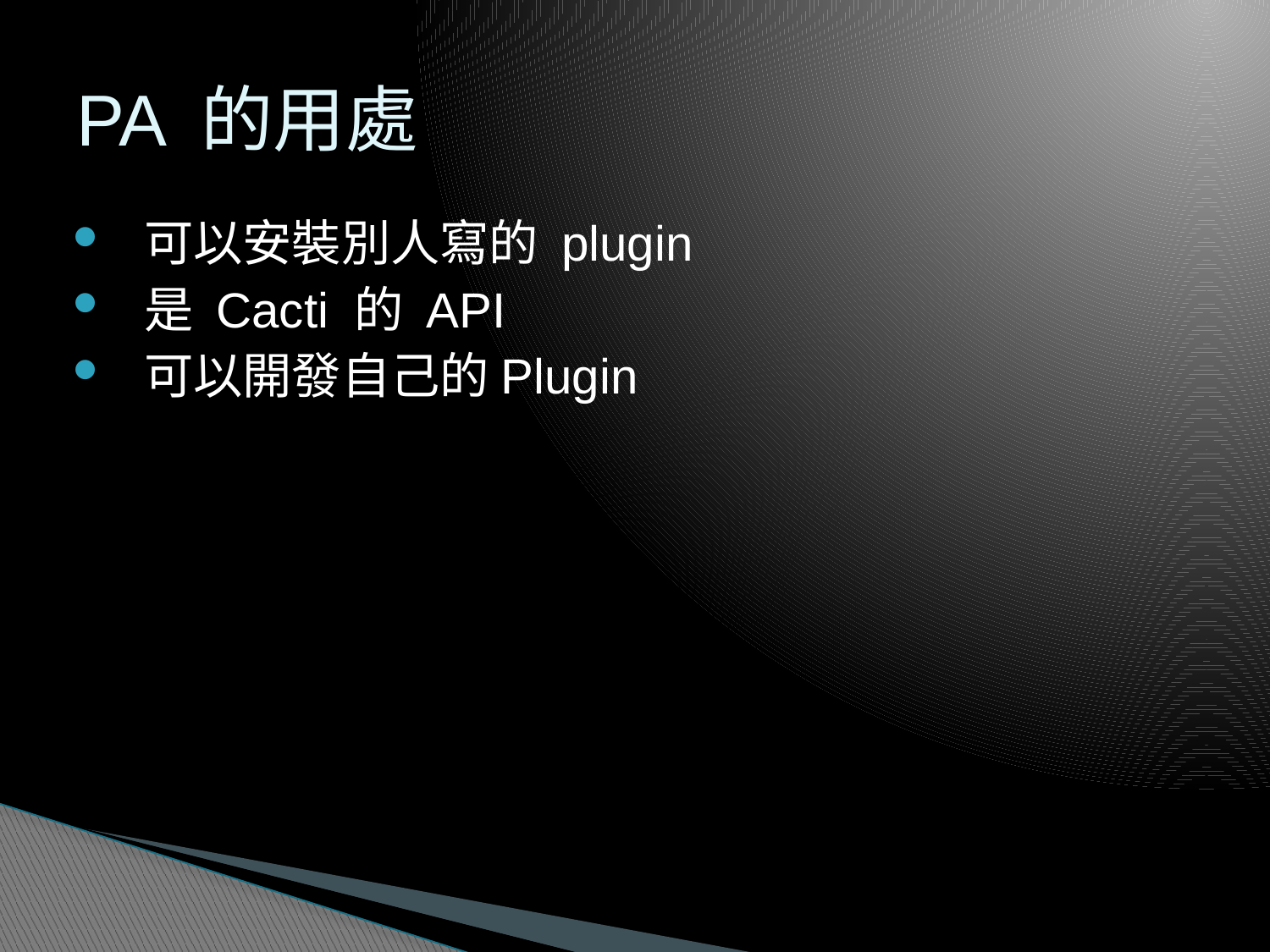

PA 的用處
可以安裝別人寫的 plugin
是 Cacti 的 API
可以開發自己的Plugin